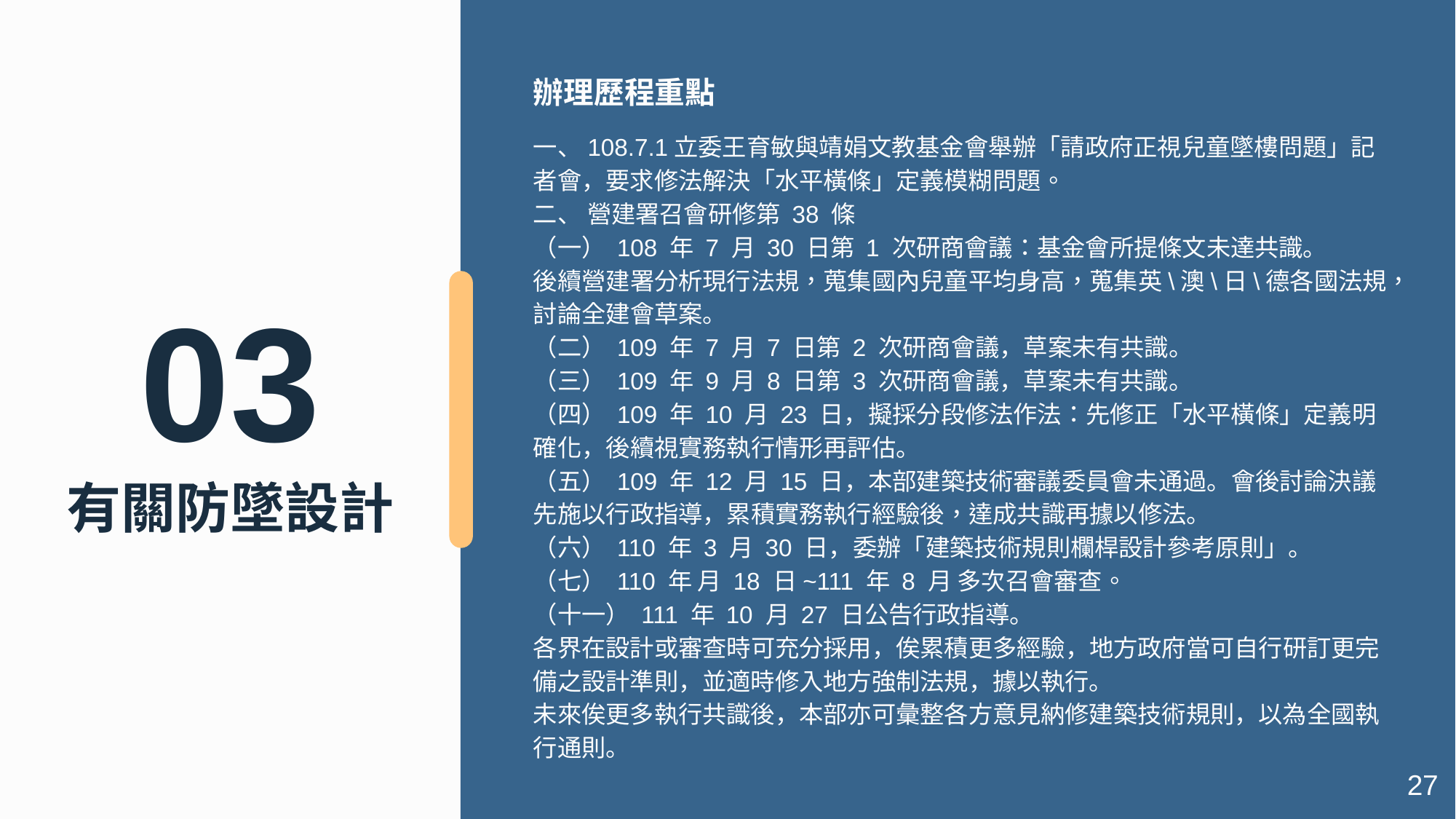

辦理歷程重點
一、108.7.1立委王育敏與靖娟文教基金會舉辦「請政府正視兒童墜樓問題」記者會，要求修法解決「水平橫條」定義模糊問題。
二、 營建署召會研修第 38 條
（一） 108 年 7 月 30 日第 1 次研商會議：基金會所提條文未達共識。
後續營建署分析現行法規，蒐集國內兒童平均身高，蒐集英\澳\日\德各國法規，討論全建會草案。
（二） 109 年 7 月 7 日第 2 次研商會議，草案未有共識。
（三） 109 年 9 月 8 日第 3 次研商會議，草案未有共識。
（四） 109 年 10 月 23 日，擬採分段修法作法：先修正「水平橫條」定義明確化，後續視實務執行情形再評估。
（五） 109 年 12 月 15 日，本部建築技術審議委員會未通過。會後討論決議先施以行政指導，累積實務執行經驗後，達成共識再據以修法。
（六） 110 年 3 月 30 日，委辦「建築技術規則欄桿設計參考原則」。
（七） 110 年 月 18 日~111 年 8 月 多次召會審查。
（十一） 111 年 10 月 27 日公告行政指導。
各界在設計或審查時可充分採用，俟累積更多經驗，地方政府當可自行研訂更完備之設計準則，並適時修入地方強制法規，據以執行。
未來俟更多執行共識後，本部亦可彙整各方意見納修建築技術規則，以為全國執行通則。
03
有關防墜設計
27